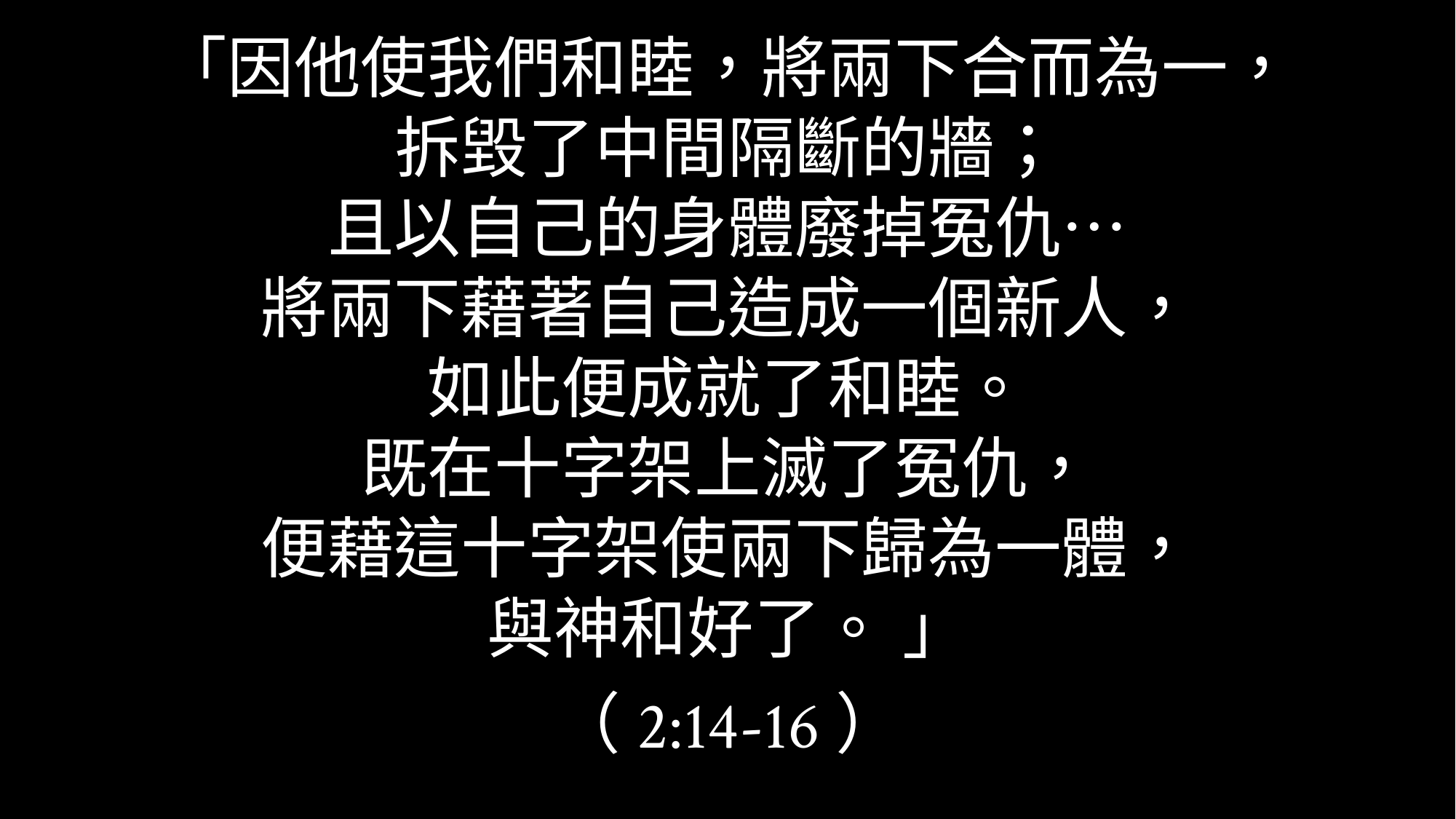

「因他使我們和睦，將兩下合而為一，
拆毀了中間隔斷的牆；
且以自己的身體廢掉冤仇…
將兩下藉著自己造成一個新人，
如此便成就了和睦。
既在十字架上滅了冤仇，
便藉這十字架使兩下歸為一體，
與神和好了。 」
（2:14-16）